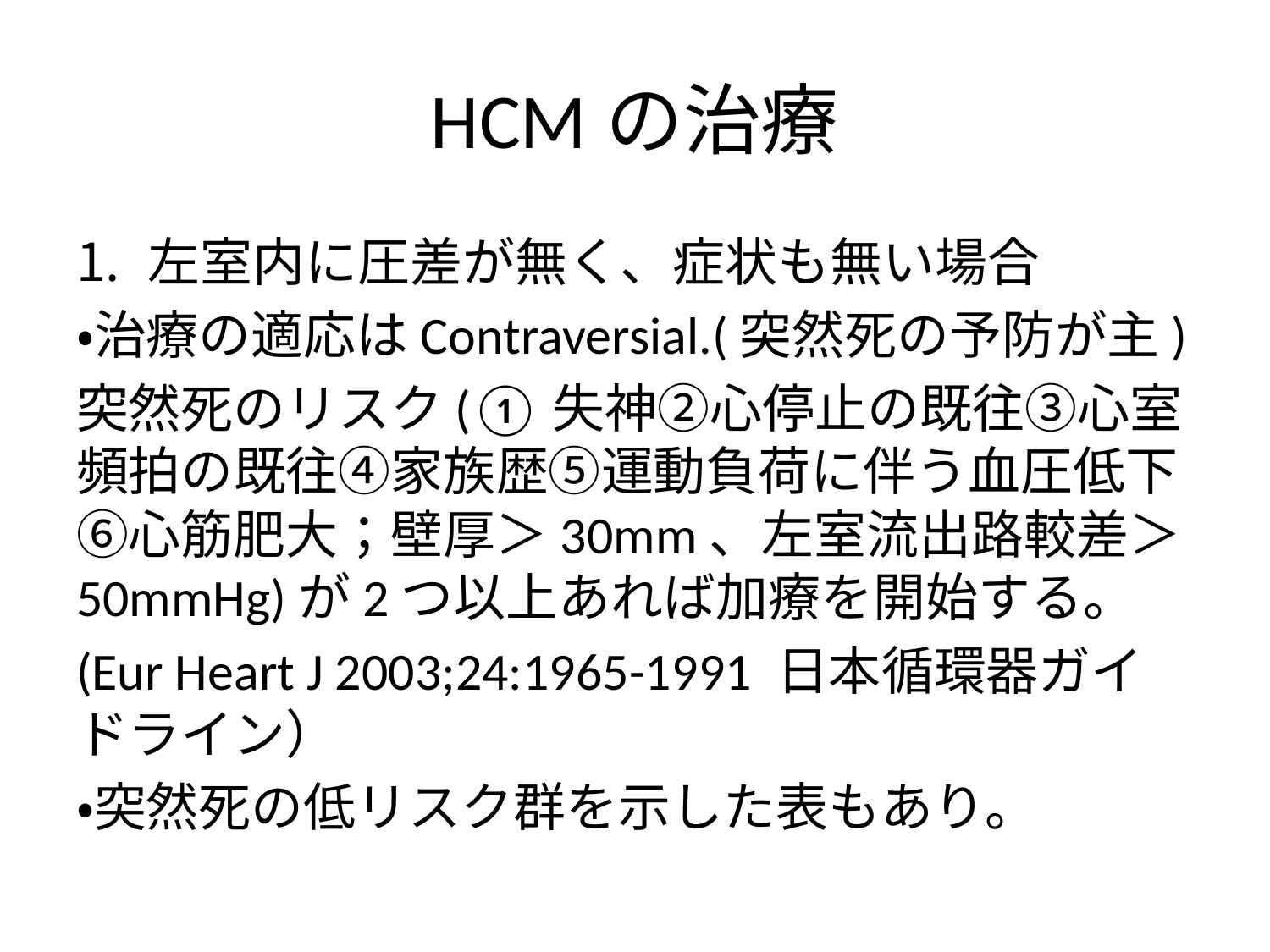

# HCMの治療
左室内に圧差が無く、症状も無い場合
・治療の適応はContraversial.(突然死の予防が主)
突然死のリスク(①失神②心停止の既往③心室頻拍の既往④家族歴⑤運動負荷に伴う血圧低下⑥心筋肥大；壁厚＞30mm、左室流出路較差＞50mmHg)が2つ以上あれば加療を開始する。
(Eur Heart J 2003;24:1965-1991 日本循環器ガイドライン）
・突然死の低リスク群を示した表もあり。